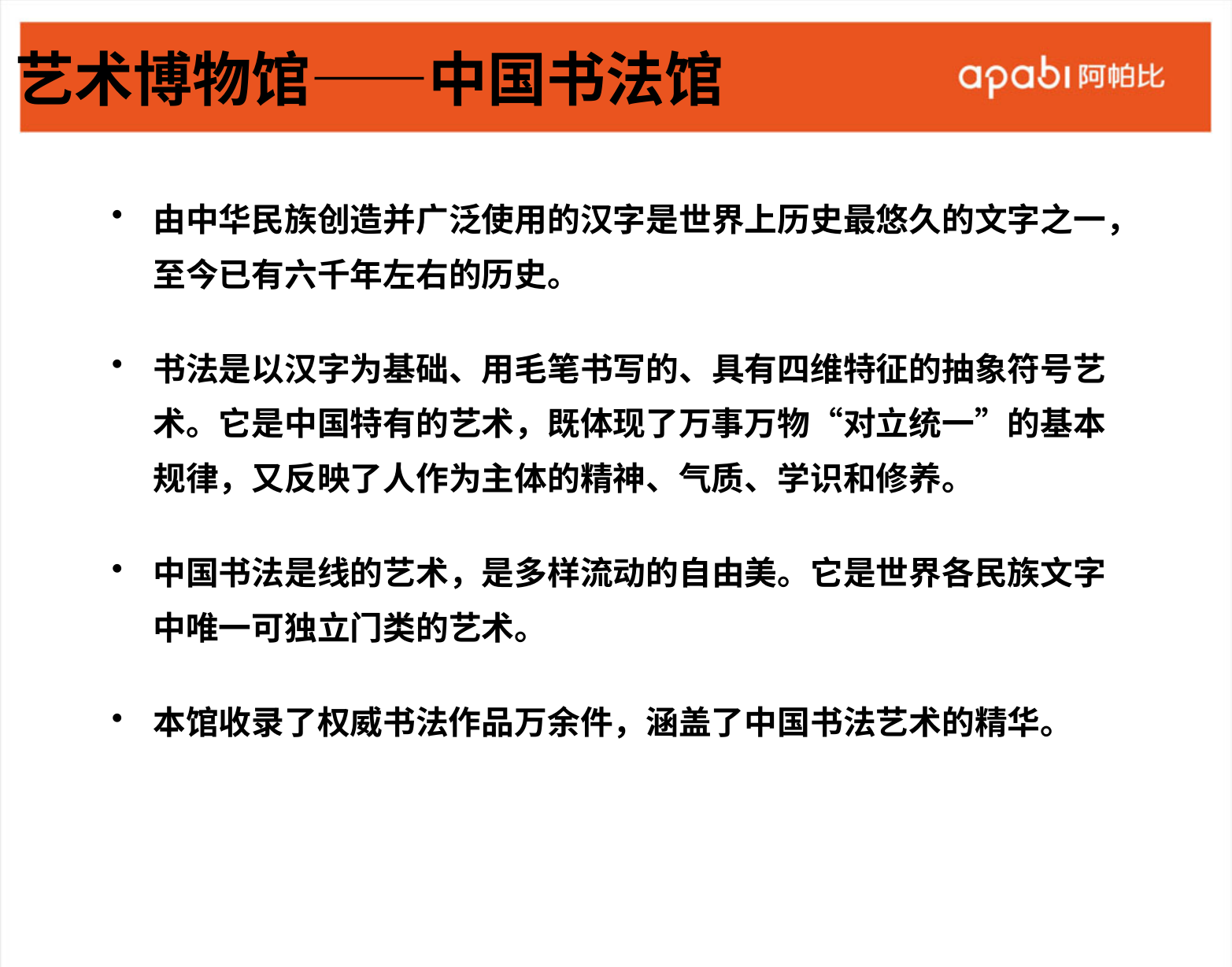

艺术博物馆——中国书法馆
由中华民族创造并广泛使用的汉字是世界上历史最悠久的文字之一，至今已有六千年左右的历史。
书法是以汉字为基础、用毛笔书写的、具有四维特征的抽象符号艺术。它是中国特有的艺术，既体现了万事万物“对立统一”的基本规律，又反映了人作为主体的精神、气质、学识和修养。
中国书法是线的艺术，是多样流动的自由美。它是世界各民族文字中唯一可独立门类的艺术。
本馆收录了权威书法作品万余件，涵盖了中国书法艺术的精华。